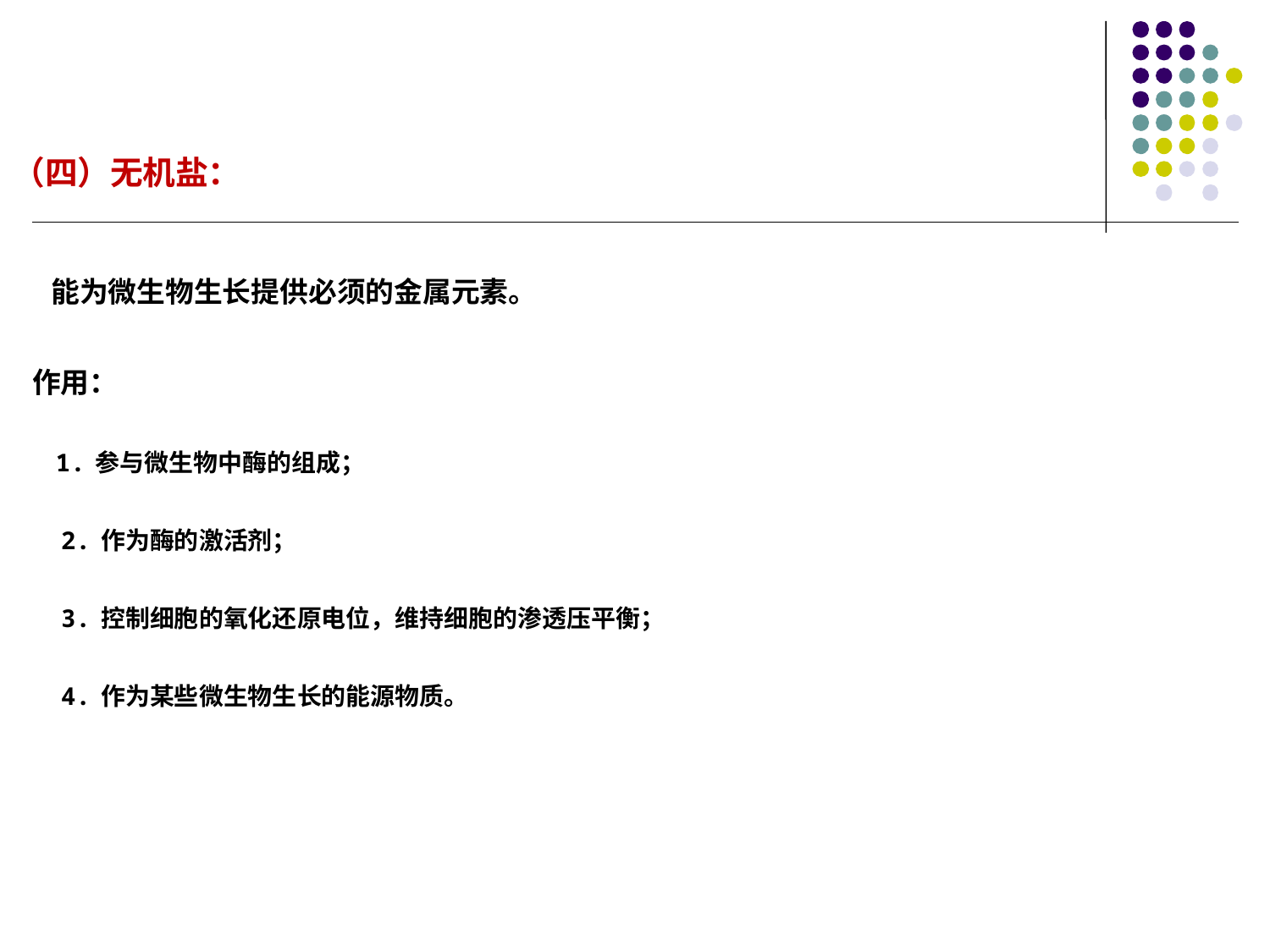

（四）无机盐：
       能为微生物生长提供必须的金属元素。
   作用：
                     1.参与微生物中酶的组成；
       2.作为酶的激活剂；
       3.控制细胞的氧化还原电位，维持细胞的渗透压平衡；
       4.作为某些微生物生长的能源物质。